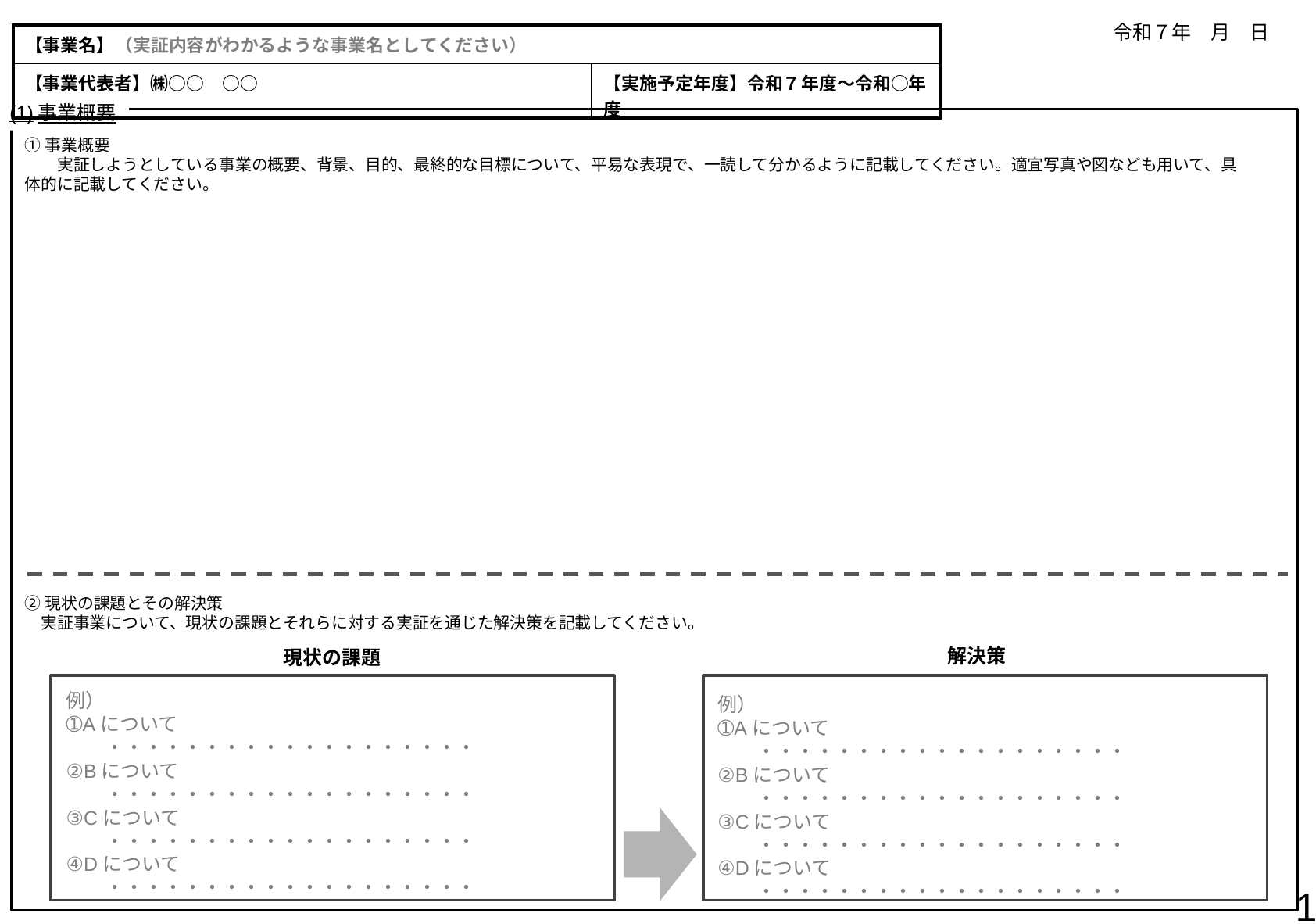

令和７年　月　日
| 【事業名】（実証内容がわかるような事業名としてください） |  |
| --- | --- |
| 【事業代表者】㈱○○　○○ | 【実施予定年度】令和７年度～令和○年度 |
(1)事業概要

➀事業概要
　　実証しようとしている事業の概要、背景、目的、最終的な目標について、平易な表現で、一読して分かるように記載してください。適宜写真や図なども用いて、具体的に記載してください。
②現状の課題とその解決策
　実証事業について、現状の課題とそれらに対する実証を通じた解決策を記載してください。
解決策
現状の課題

例）
➀Aについて
　　・・・・・・・・・・・・・・・・・・・
②Bについて
　　・・・・・・・・・・・・・・・・・・・
③Cについて
　　・・・・・・・・・・・・・・・・・・・
④Dについて
　　・・・・・・・・・・・・・・・・・・・
例）
➀Aについて
　　・・・・・・・・・・・・・・・・・・・
②Bについて
　　・・・・・・・・・・・・・・・・・・・
③Cについて
　　・・・・・・・・・・・・・・・・・・・
④Dについて
　　・・・・・・・・・・・・・・・・・・・

1